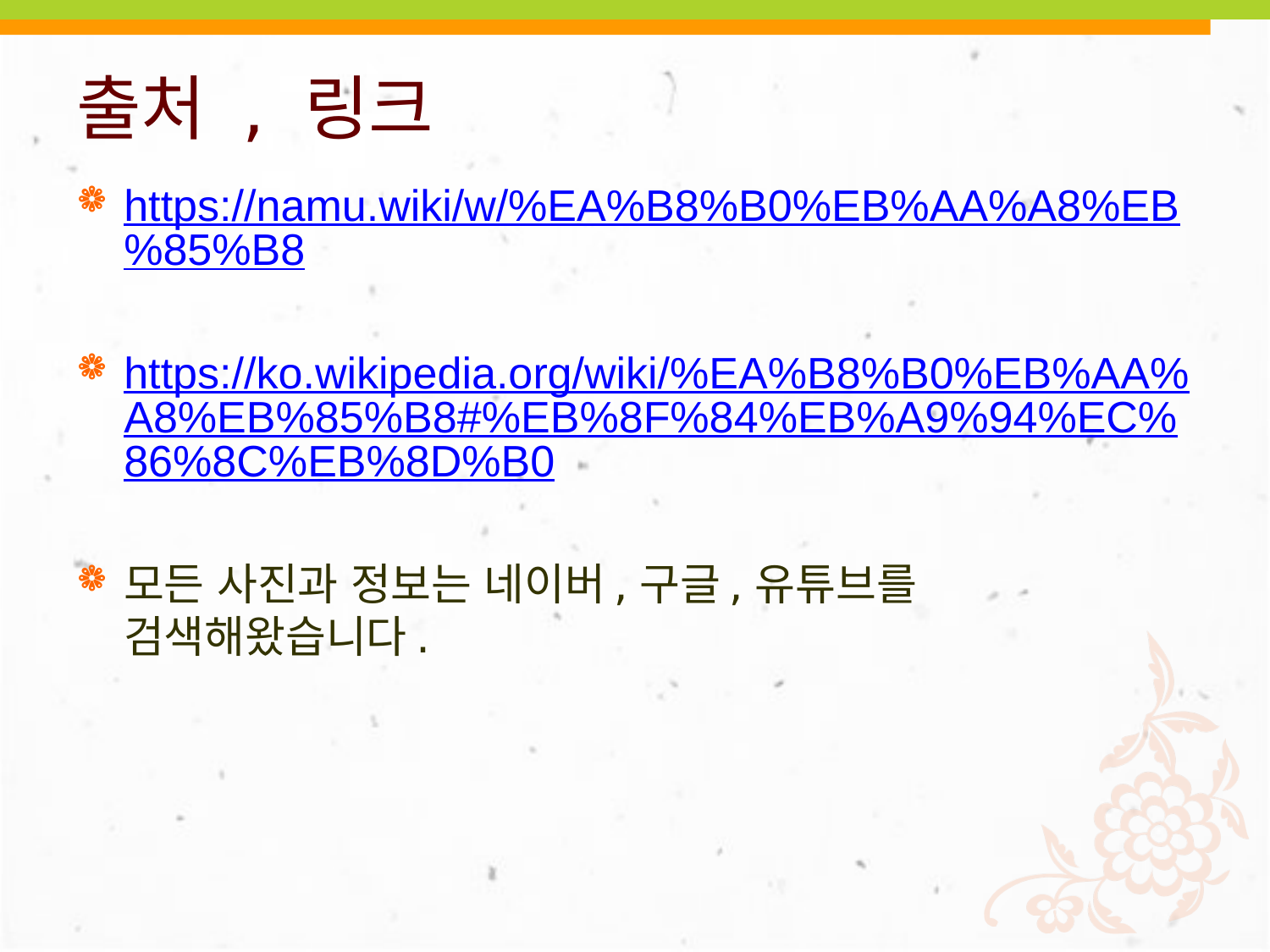

# 출처 , 링크
https://namu.wiki/w/%EA%B8%B0%EB%AA%A8%EB%85%B8

https://ko.wikipedia.org/wiki/%EA%B8%B0%EB%AA%A8%EB%85%B8#%EB%8F%84%EB%A9%94%EC%86%8C%EB%8D%B0

모든 사진과 정보는 네이버,구글,유튜브를 검색해왔습니다.